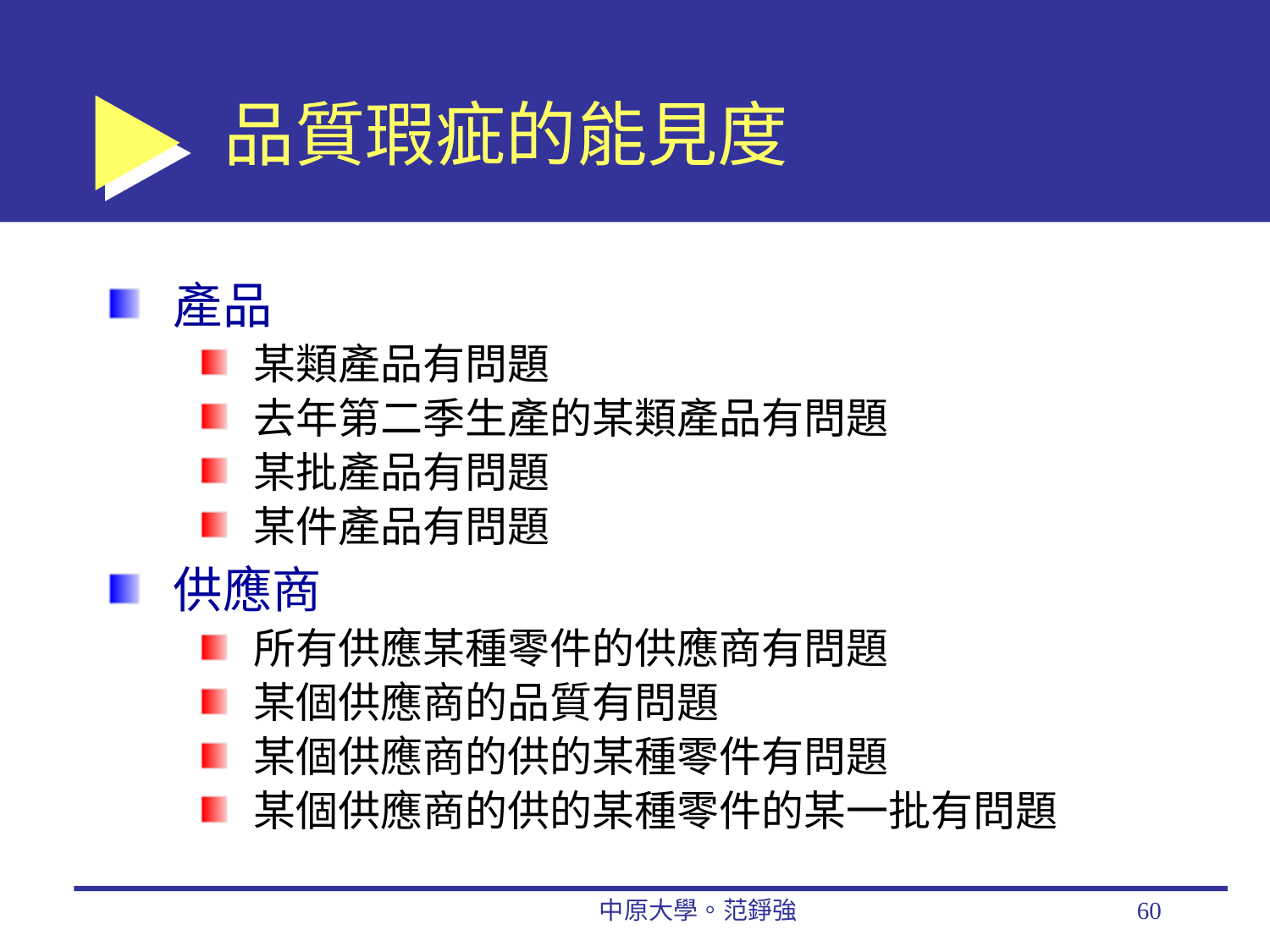

# 品質瑕疵的能見度
產品
某類產品有問題
去年第二季生產的某類產品有問題
某批產品有問題
某件產品有問題
供應商
所有供應某種零件的供應商有問題
某個供應商的品質有問題
某個供應商的供的某種零件有問題
某個供應商的供的某種零件的某一批有問題
中原大學。范錚強
60